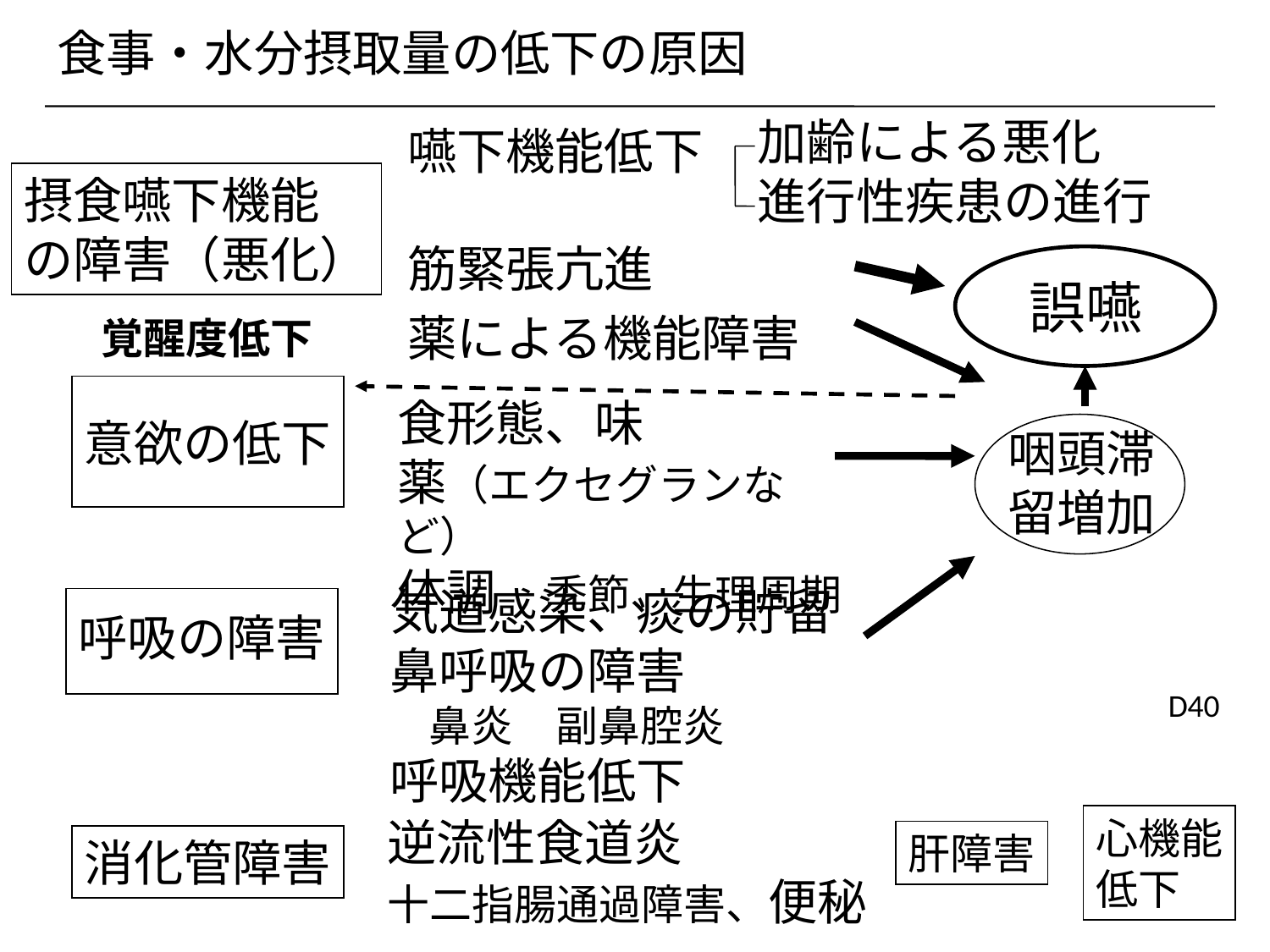

食事・水分摂取量の低下の原因
加齢による悪化
進行性疾患の進行

嚥下機能低下

筋緊張亢進
薬による機能障害

摂食嚥下機能
の障害（悪化）

誤嚥

覚醒度低下

意欲の低下

食形態、味
薬（エクセグランなど）
体調　季節、生理周期

咽頭滞
留増加

気道感染、痰の貯留
鼻呼吸の障害
   鼻炎　副鼻腔炎
呼吸機能低下
呼吸の障害

D40
逆流性食道炎
十二指腸通過障害、便秘
心機能
低下
肝障害
消化管障害